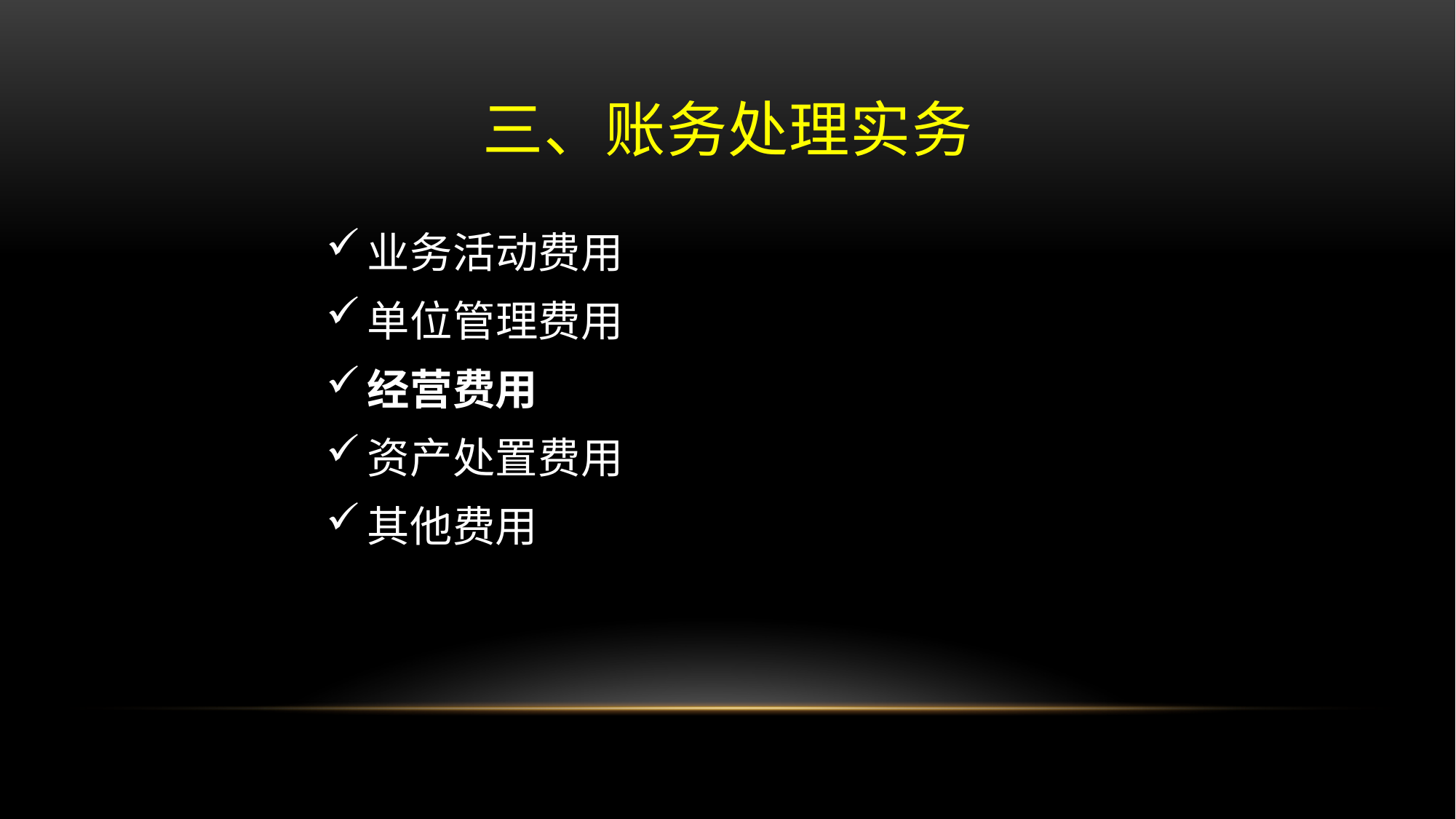

# 三、账务处理实务
业务活动费用
单位管理费用
经营费用
资产处置费用
其他费用

67